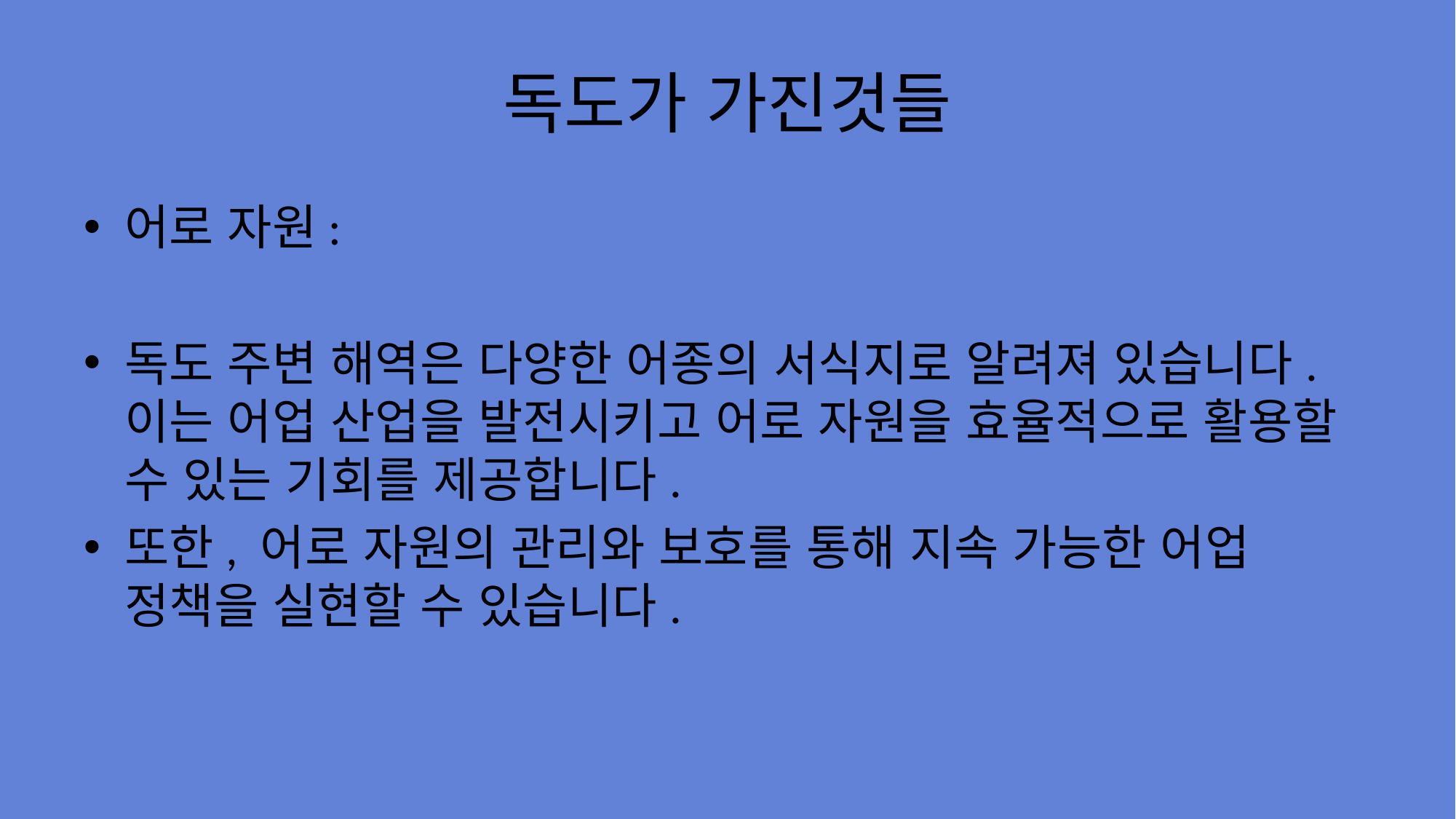

# 독도가 가진것들
어로 자원:

독도 주변 해역은 다양한 어종의 서식지로 알려져 있습니다. 이는 어업 산업을 발전시키고 어로 자원을 효율적으로 활용할 수 있는 기회를 제공합니다.
또한, 어로 자원의 관리와 보호를 통해 지속 가능한 어업 정책을 실현할 수 있습니다.